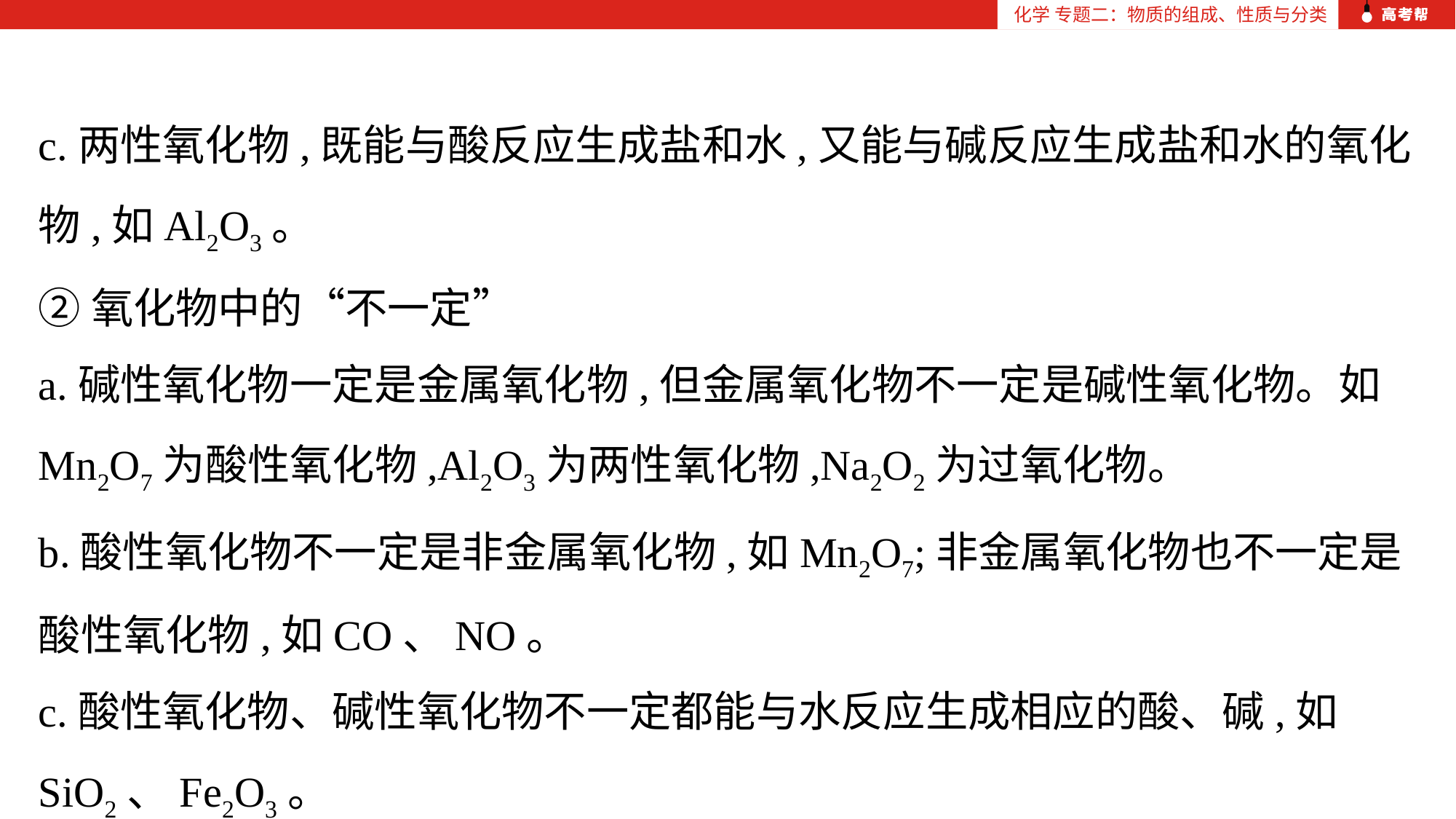

化学 专题二：物质的组成、性质与分类
c.两性氧化物,既能与酸反应生成盐和水,又能与碱反应生成盐和水的氧化物,如Al2O3。
②氧化物中的“不一定”
a.碱性氧化物一定是金属氧化物,但金属氧化物不一定是碱性氧化物。如Mn2O7为酸性氧化物,Al2O3为两性氧化物,Na2O2为过氧化物。
b.酸性氧化物不一定是非金属氧化物,如Mn2O7;非金属氧化物也不一定是酸性氧化物,如CO、NO。
c.酸性氧化物、碱性氧化物不一定都能与水反应生成相应的酸、碱,如SiO2、Fe2O3。